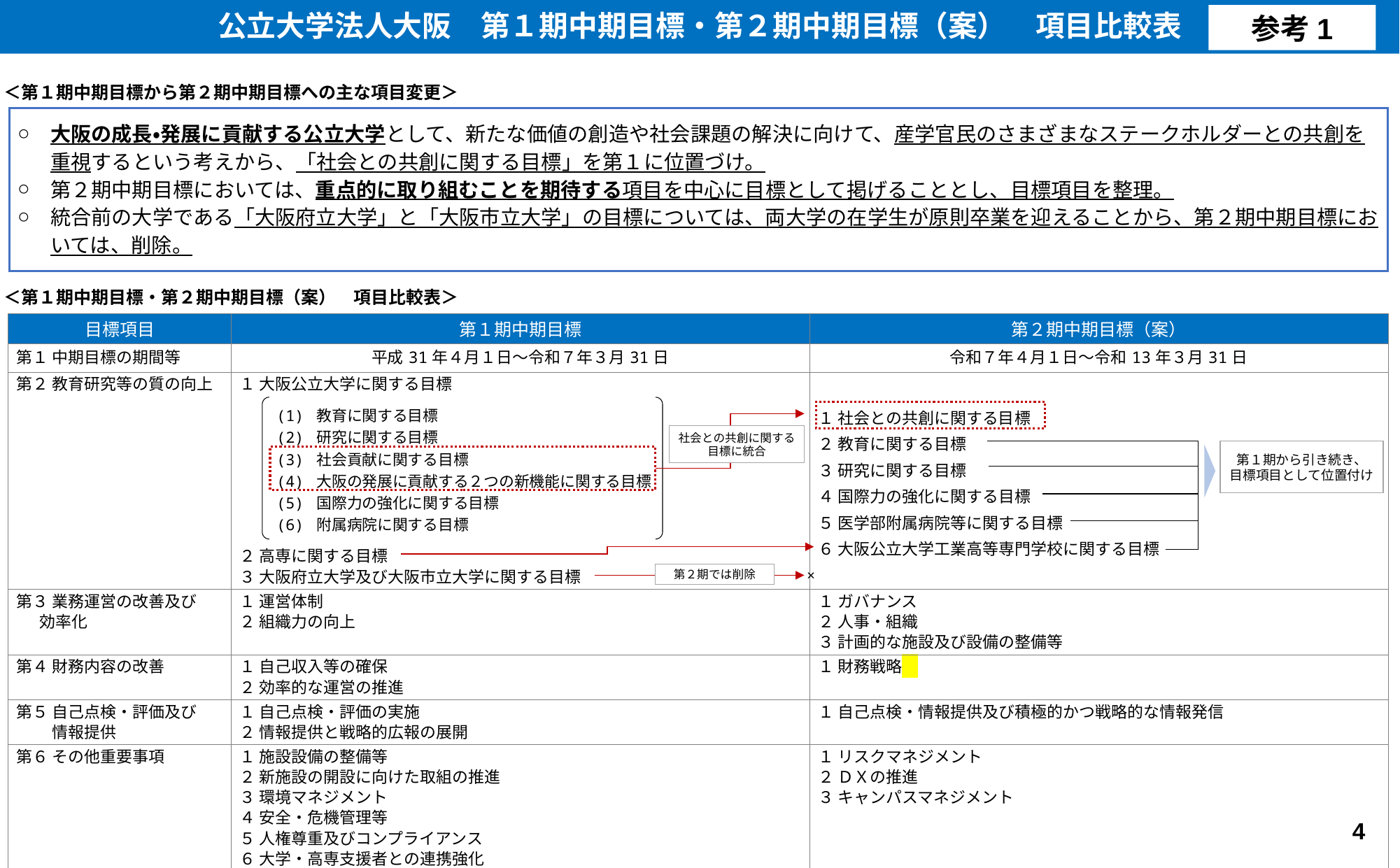

公立大学法人大阪　第１期中期目標・第２期中期目標（案）　項目比較表
参考1
＜第１期中期目標から第２期中期目標への主な項目変更＞
| 大阪の成長・発展に貢献する公立大学として、新たな価値の創造や社会課題の解決に向けて、産学官民のさまざまなステークホルダーとの共創を重視するという考えから、「社会との共創に関する目標」を第１に位置づけ。 第２期中期目標においては、重点的に取り組むことを期待する項目を中心に目標として掲げることとし、目標項目を整理。 統合前の大学である「大阪府立大学」と「大阪市立大学」の目標については、両大学の在学生が原則卒業を迎えることから、第２期中期目標においては、削除。 |
| --- |
＜第１期中期目標・第２期中期目標（案）　項目比較表＞
| 目標項目 | 第１期中期目標 | 第２期中期目標（案） |
| --- | --- | --- |
| 第１ 中期目標の期間等 | 平成31年４月１日～令和７年３月31日 | 令和７年４月１日～令和13年３月31日 |
| 第２ 教育研究等の質の向上 | １ 大阪公立大学に関する目標 ２ 高専に関する目標 ３ 大阪府立大学及び大阪市立大学に関する目標 | １ 社会との共創に関する目標 ２ 教育に関する目標 ３ 研究に関する目標 ４ 国際力の強化に関する目標 ５ 医学部附属病院等に関する目標 ６ 大阪公立大学工業高等専門学校に関する目標 |
| 第３ 業務運営の改善及び 効率化 | １ 運営体制 ２ 組織力の向上 | １ ガバナンス ２ 人事・組織 ３ 計画的な施設及び設備の整備等 |
| 第４ 財務内容の改善 | １ 自己収入等の確保 ２ 効率的な運営の推進 | １ 財務戦略 |
| 第５ 自己点検・評価及び 　　 情報提供 | １ 自己点検・評価の実施 ２ 情報提供と戦略的広報の展開 | １ 自己点検・情報提供及び積極的かつ戦略的な情報発信 |
| 第６ その他重要事項 | １ 施設設備の整備等 ２ 新施設の開設に向けた取組の推進 ３ 環境マネジメント ４ 安全・危機管理等 ５ 人権尊重及びコンプライアンス ６ 大学・高専支援者との連携強化 | １ リスクマネジメント ２ ＤＸの推進 ３ キャンパスマネジメント |
(1) 教育に関する目標
(2) 研究に関する目標
(3) 社会貢献に関する目標
(4) 大阪の発展に貢献する２つの新機能に関する目標
(5) 国際力の強化に関する目標
(6) 附属病院に関する目標

社会との共創に関する目標に統合
第１期から引き続き、
目標項目として位置付け

第２期では削除
×
4